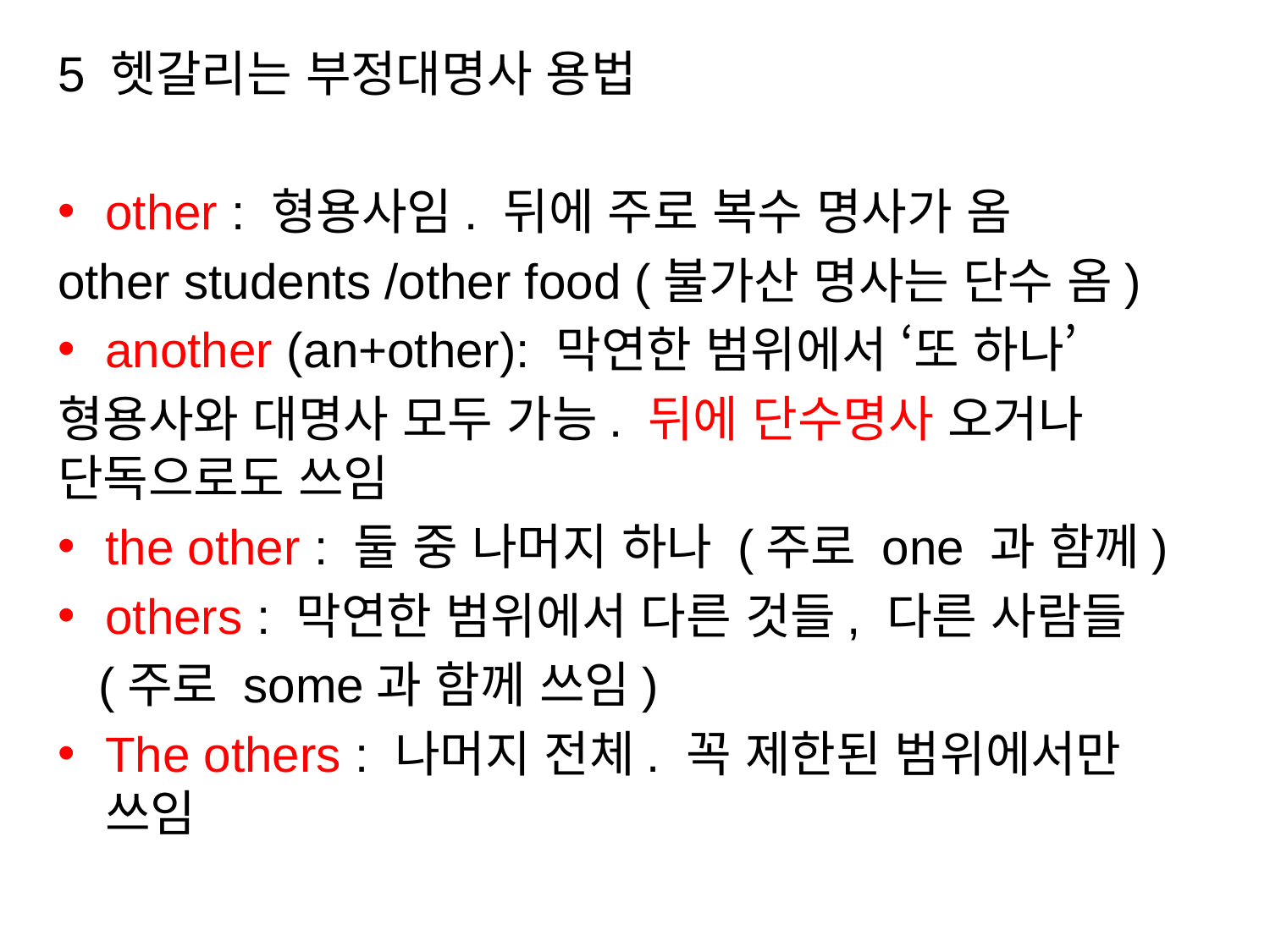

5 헷갈리는 부정대명사 용법

other : 형용사임. 뒤에 주로 복수 명사가 옴
other students /other food (불가산 명사는 단수 옴)
another (an+other): 막연한 범위에서 ‘또 하나’
형용사와 대명사 모두 가능. 뒤에 단수명사 오거나 단독으로도 쓰임
the other : 둘 중 나머지 하나 (주로 one 과 함께)
others : 막연한 범위에서 다른 것들, 다른 사람들
   (주로 some과 함께 쓰임)
The others : 나머지 전체. 꼭 제한된 범위에서만 쓰임